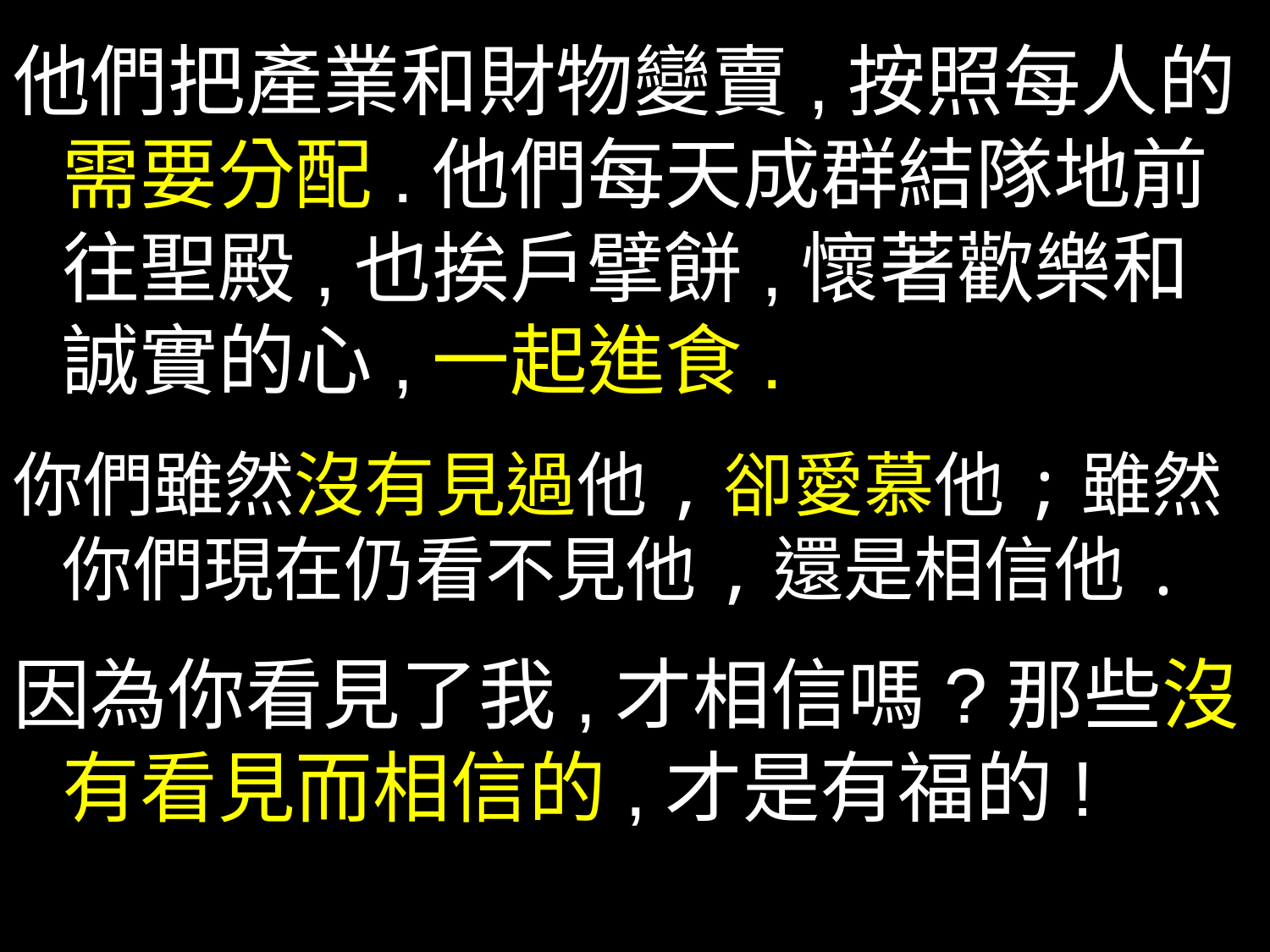

他們把產業和財物變賣,按照每人的需要分配.他們每天成群結隊地前往聖殿,也挨戶擘餅,懷著歡樂和誠實的心,一起進食.
你們雖然沒有見過他,卻愛慕他;雖然你們現在仍看不見他,還是相信他.
因為你看見了我,才相信嗎?那些沒有看見而相信的,才是有福的!